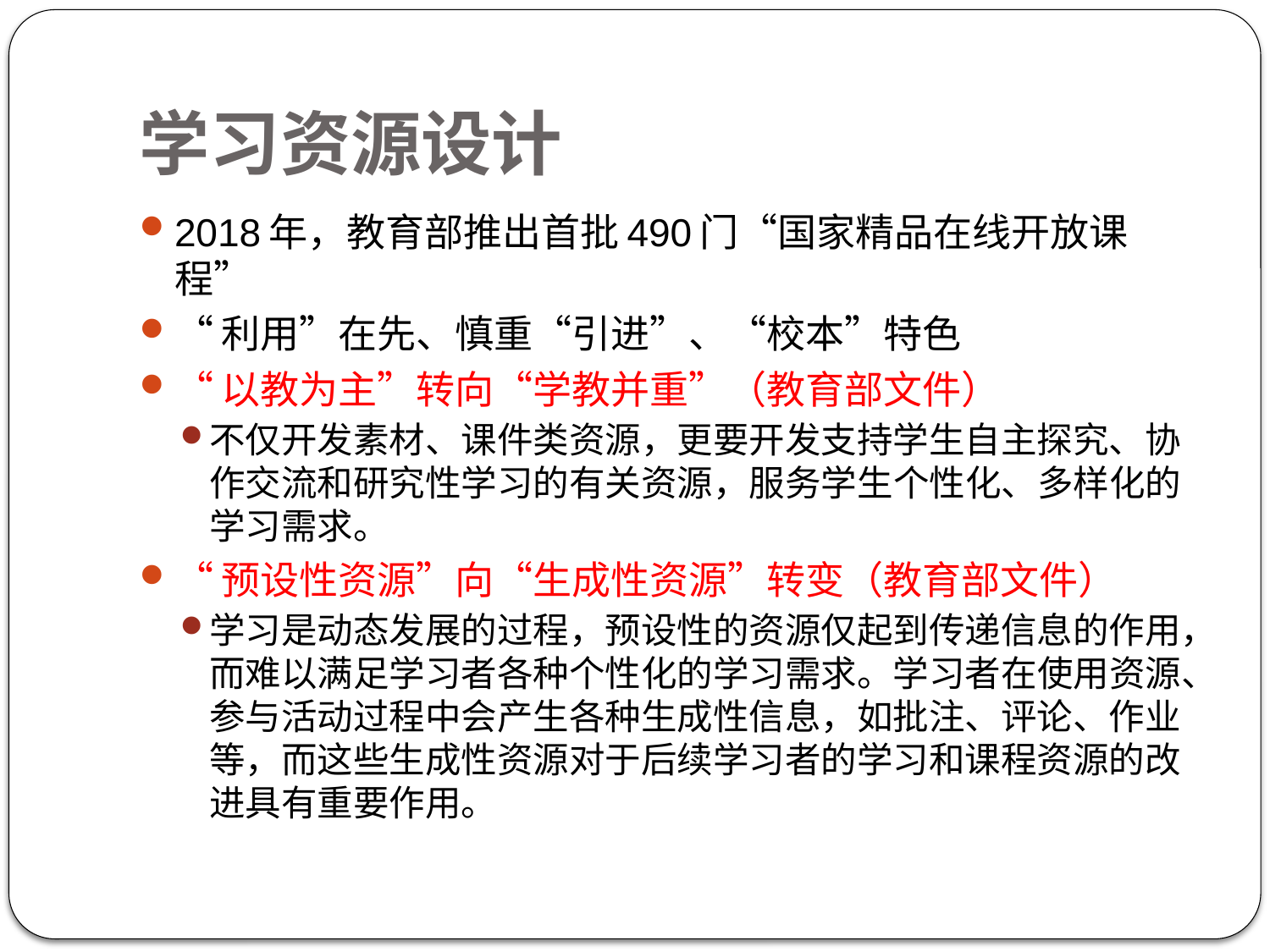

# 学习资源设计
2018年，教育部推出首批490门“国家精品在线开放课程”
“利用”在先、慎重“引进”、“校本”特色
“以教为主”转向“学教并重”（教育部文件）
不仅开发素材、课件类资源，更要开发支持学生自主探究、协作交流和研究性学习的有关资源，服务学生个性化、多样化的学习需求。
“预设性资源”向“生成性资源”转变（教育部文件）
学习是动态发展的过程，预设性的资源仅起到传递信息的作用，而难以满足学习者各种个性化的学习需求。学习者在使用资源、参与活动过程中会产生各种生成性信息，如批注、评论、作业等，而这些生成性资源对于后续学习者的学习和课程资源的改进具有重要作用。